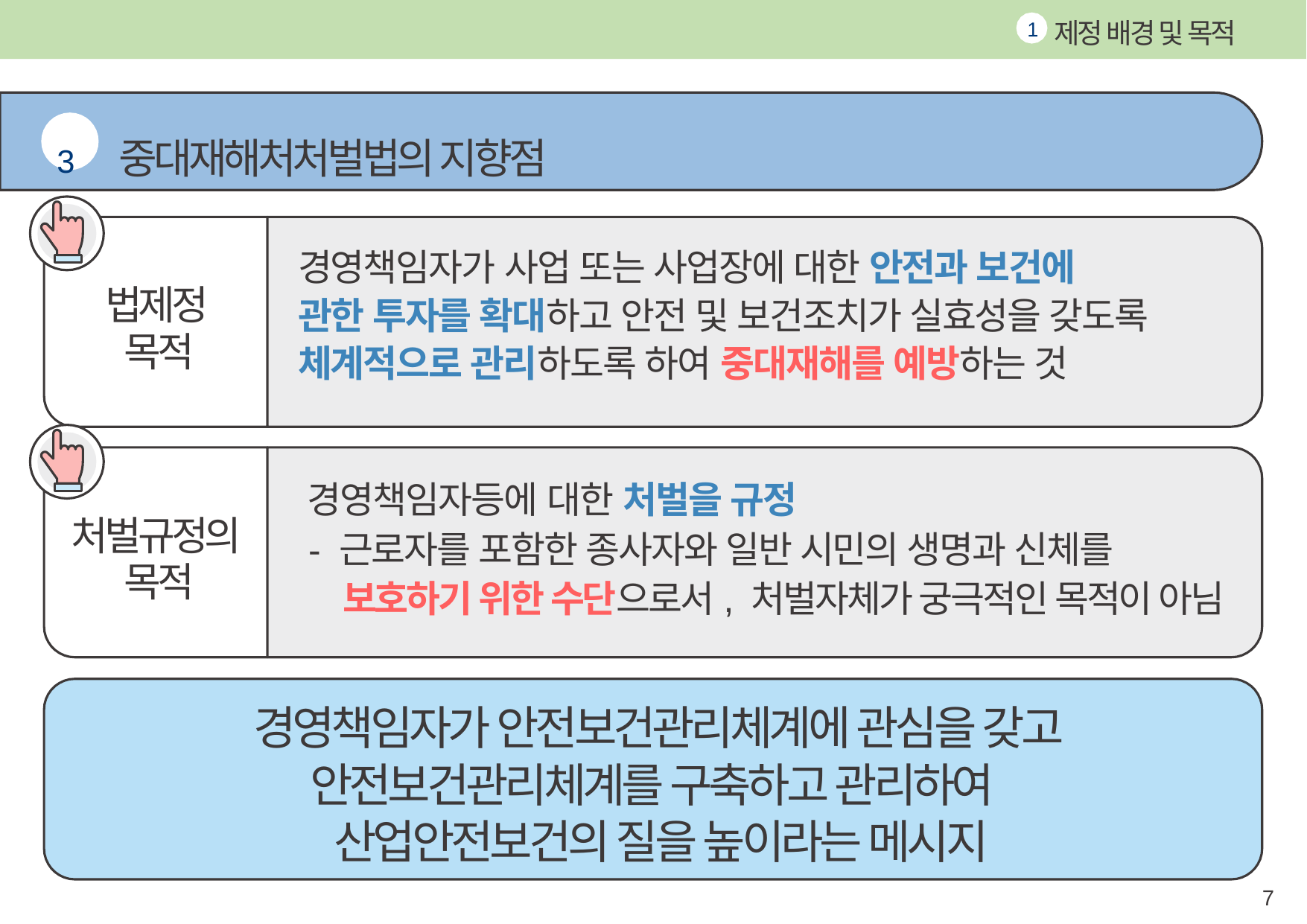

제정 배경 및 목적
1

3	중대재해처처벌법의 지향점

경영책임자가 사업 또는 사업장에 대한 안전과 보건에
관한 투자를 확대하고 안전 및 보건조치가 실효성을 갖도록
체계적으로 관리하도록 하여 중대재해를 예방하는 것

법제정  목적

경영책임자등에 대한 처벌을 규정
 - 근로자를 포함한 종사자와 일반 시민의 생명과 신체를
 보호하기 위한 수단으로서, 처벌자체가 궁극적인 목적이 아님

처벌규정의  목적

경영책임자가 안전보건관리체계에 관심을 갖고  안전보건관리체계를 구축하고 관리하여
산업안전보건의 질을 높이라는 메시지
7